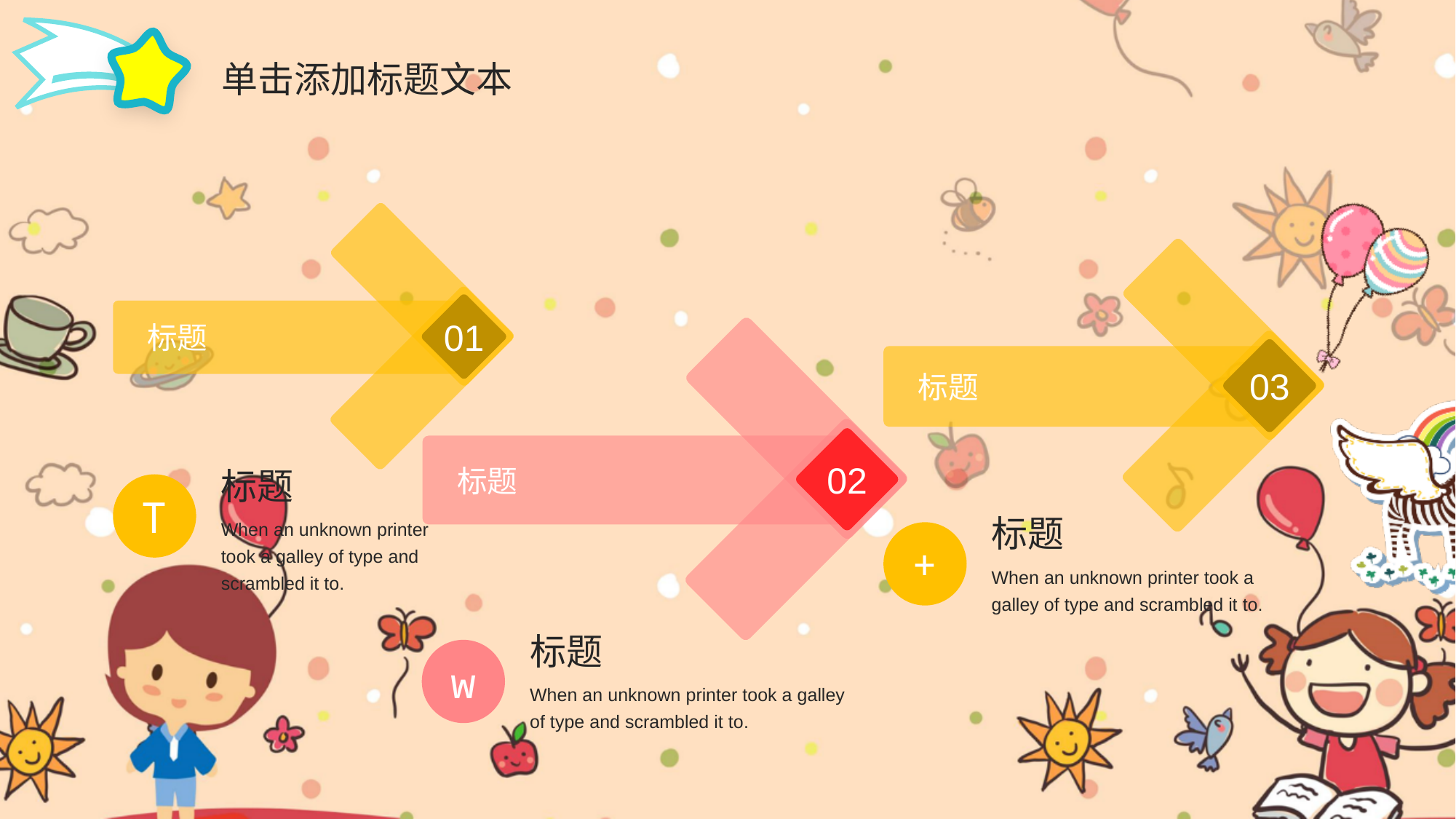

单击添加标题文本

01
标题

03
标题

02
标题

T
标题
When an unknown printer took a galley of type and scrambled it to.
+
标题
When an unknown printer took a galley of type and scrambled it to.
w
标题
When an unknown printer took a galley of type and scrambled it to.